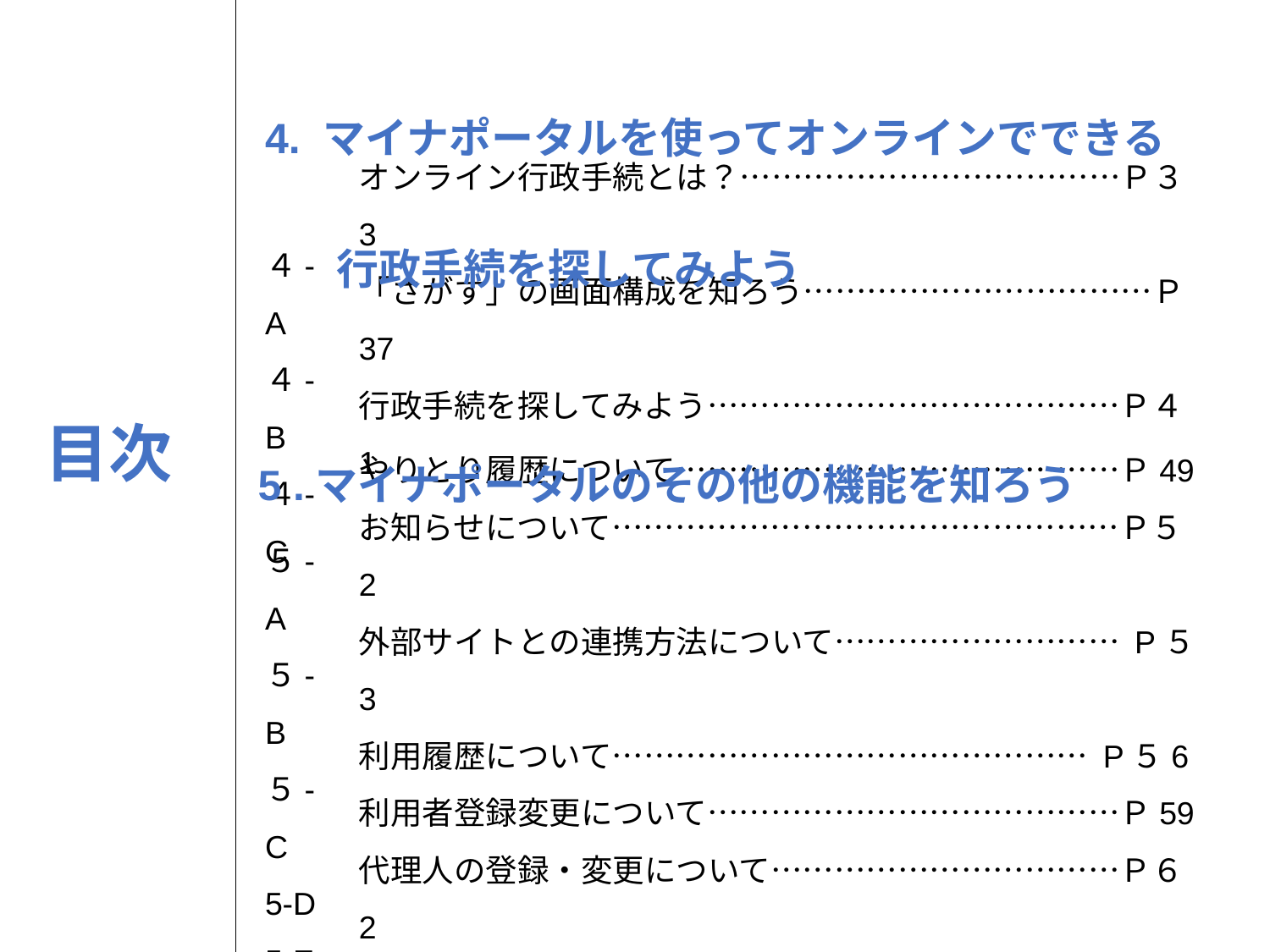

4. マイナポータルを使ってオンラインでできる
  　行政手続を探してみよう
４-A
４-B
４-C

オンライン行政手続とは？………………………………Ｐ３3
「さがす」の画面構成を知ろう……………………………Ｐ37
行政手続を探してみよう…………………………………Ｐ４1
目次
5 .マイナポータルのその他の機能を知ろう
５-A
５-B
５-C
5-D
5-E
5-F
やりとり履歴について……………………………………Ｐ49
お知らせについて…………………………………………Ｐ５2
外部サイトとの連携方法について……………………… P５3
利用履歴について……………………………………… P５6
利用者登録変更について…………………………………Ｐ59
代理人の登録・変更について……………………………Ｐ６2